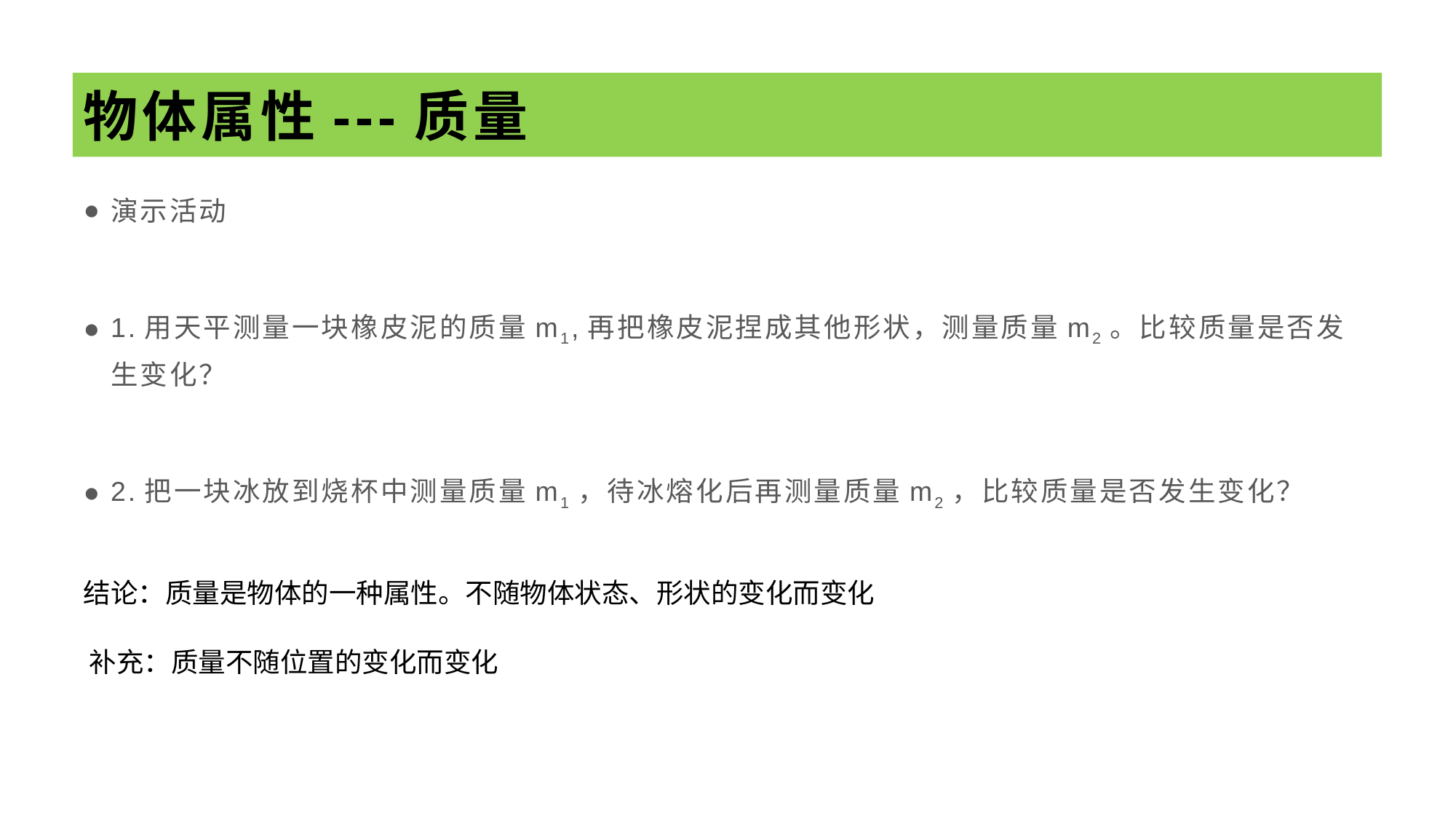

# 物体属性---质量
演示活动

1.用天平测量一块橡皮泥的质量m1,再把橡皮泥捏成其他形状，测量质量m2。比较质量是否发生变化？

2.把一块冰放到烧杯中测量质量m1，待冰熔化后再测量质量m2，比较质量是否发生变化？

结论：质量是物体的一种属性。不随物体状态、形状的变化而变化
补充：质量不随位置的变化而变化